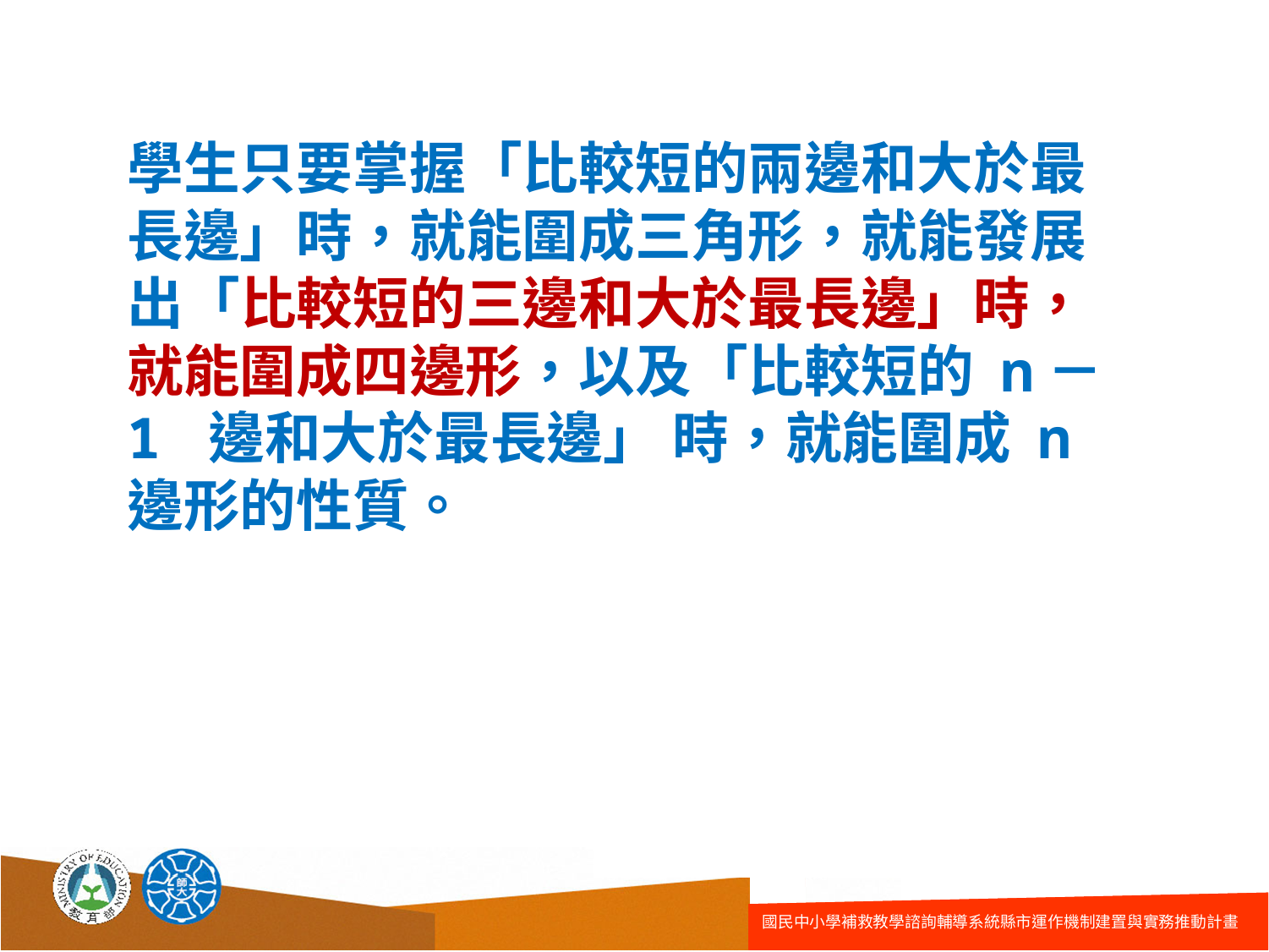

學生只要掌握「比較短的兩邊和大於最長邊」時，就能圍成三角形，就能發展出「比較短的三邊和大於最長邊」時，就能圍成四邊形，以及「比較短的 n－1 邊和大於最長邊」 時，就能圍成 n 邊形的性質。